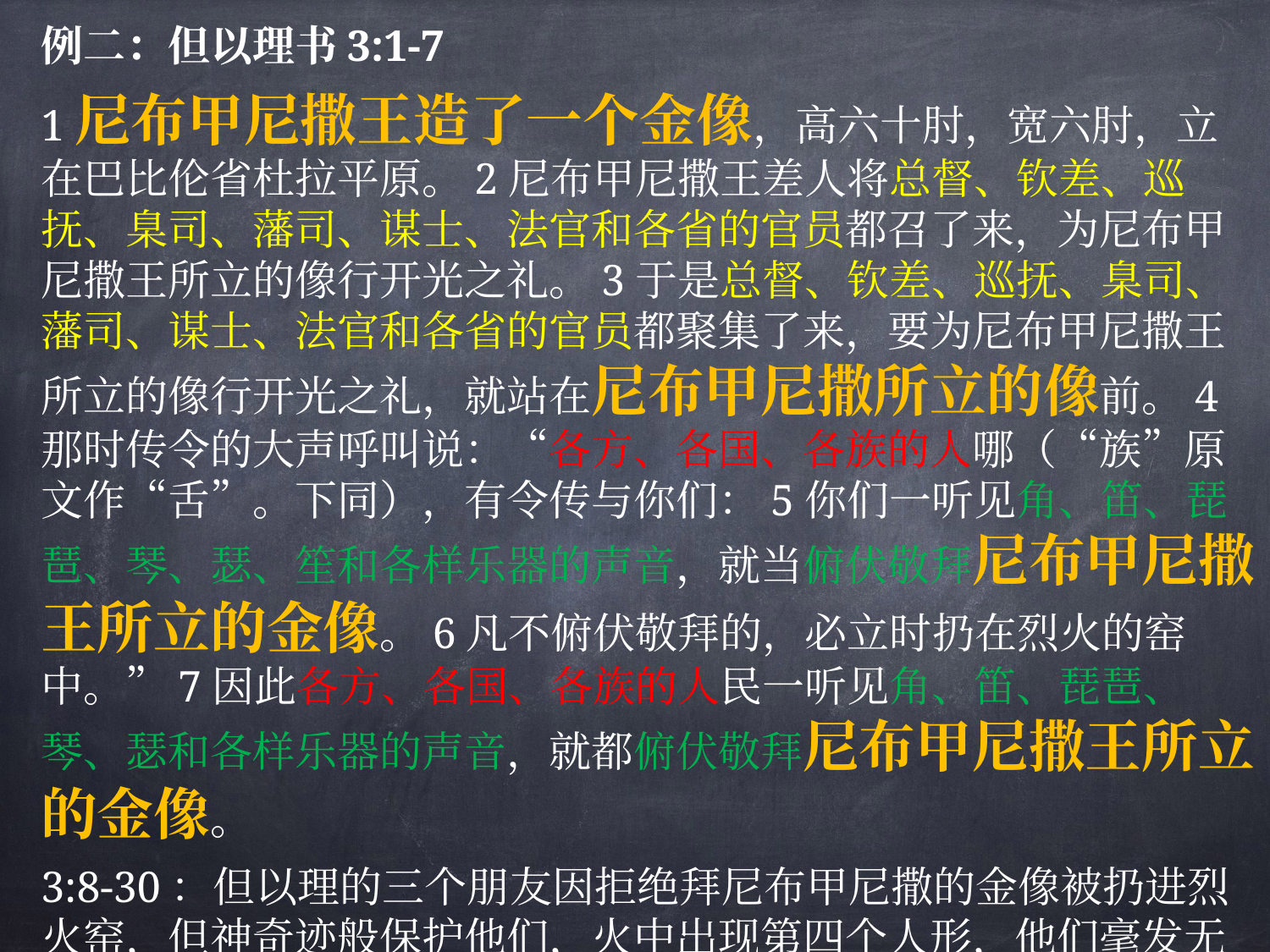

例二：但以理书3:1-7
1尼布甲尼撒王造了一个金像，高六十肘，宽六肘，立在巴比伦省杜拉平原。2尼布甲尼撒王差人将总督、钦差、巡抚、臬司、藩司、谋士、法官和各省的官员都召了来，为尼布甲尼撒王所立的像行开光之礼。3于是总督、钦差、巡抚、臬司、藩司、谋士、法官和各省的官员都聚集了来，要为尼布甲尼撒王所立的像行开光之礼，就站在尼布甲尼撒所立的像前。4那时传令的大声呼叫说：“各方、各国、各族的人哪（“族”原文作“舌”。下同），有令传与你们：5你们一听见角、笛、琵琶、琴、瑟、笙和各样乐器的声音，就当俯伏敬拜尼布甲尼撒王所立的金像。6凡不俯伏敬拜的，必立时扔在烈火的窑中。”7因此各方、各国、各族的人民一听见角、笛、琵琶、琴、瑟和各样乐器的声音，就都俯伏敬拜尼布甲尼撒王所立的金像。
3:8-30：但以理的三个朋友因拒绝拜尼布甲尼撒的金像被扔进烈火窑，但神奇迹般保护他们，火中出现第四个人形，他们毫发无损。国王震惊，赞美真神，并提拔三友。